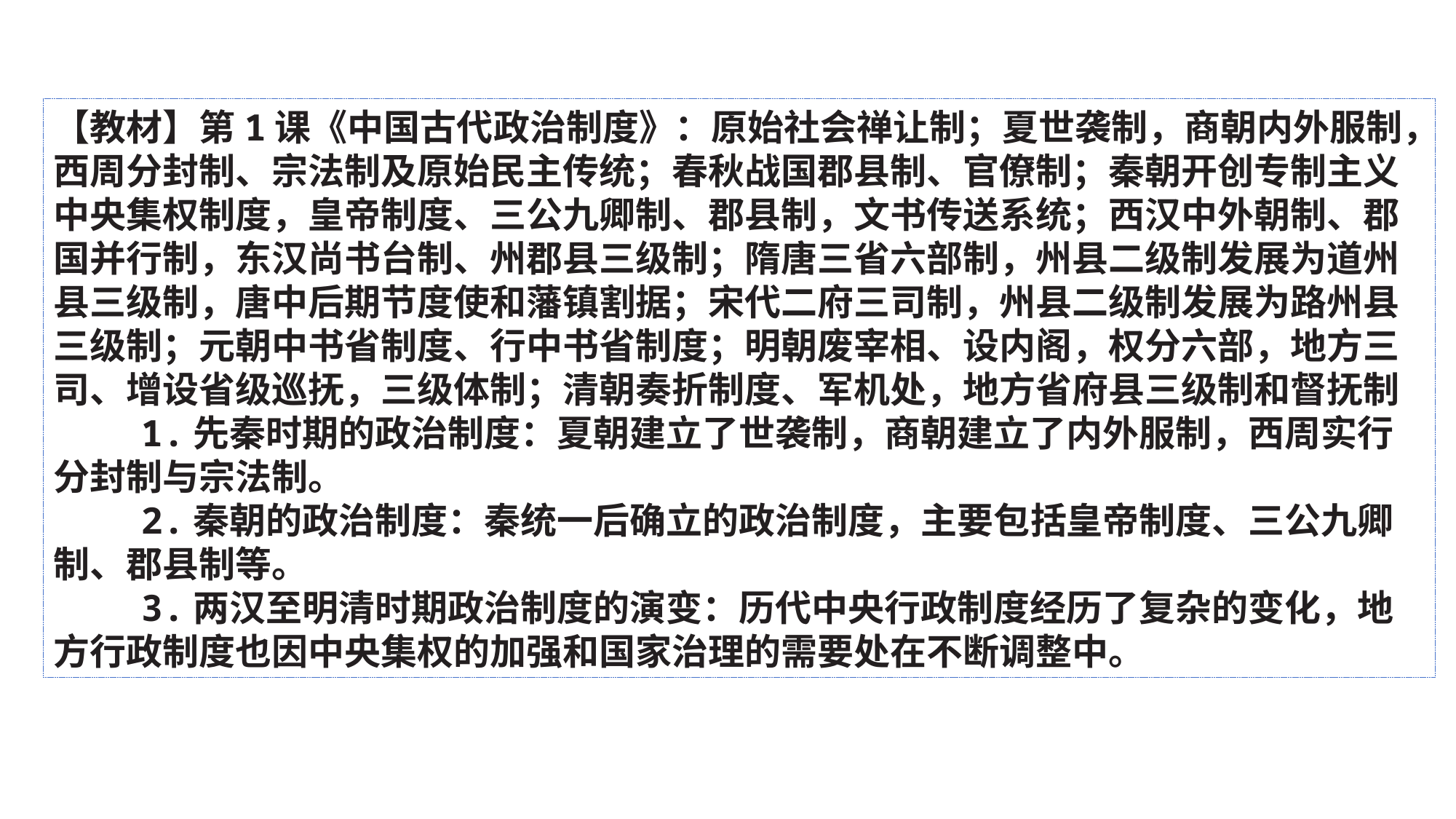

【教材】第1课《中国古代政治制度》：原始社会禅让制；夏世袭制，商朝内外服制，西周分封制、宗法制及原始民主传统；春秋战国郡县制、官僚制；秦朝开创专制主义中央集权制度，皇帝制度、三公九卿制、郡县制，文书传送系统；西汉中外朝制、郡国并行制，东汉尚书台制、州郡县三级制；隋唐三省六部制，州县二级制发展为道州县三级制，唐中后期节度使和藩镇割据；宋代二府三司制，州县二级制发展为路州县三级制；元朝中书省制度、行中书省制度；明朝废宰相、设内阁，权分六部，地方三司、增设省级巡抚，三级体制；清朝奏折制度、军机处，地方省府县三级制和督抚制
    1.先秦时期的政治制度：夏朝建立了世袭制，商朝建立了内外服制，西周实行分封制与宗法制。
    2.秦朝的政治制度：秦统一后确立的政治制度，主要包括皇帝制度、三公九卿制、郡县制等。
    3.两汉至明清时期政治制度的演变：历代中央行政制度经历了复杂的变化，地方行政制度也因中央集权的加强和国家治理的需要处在不断调整中。